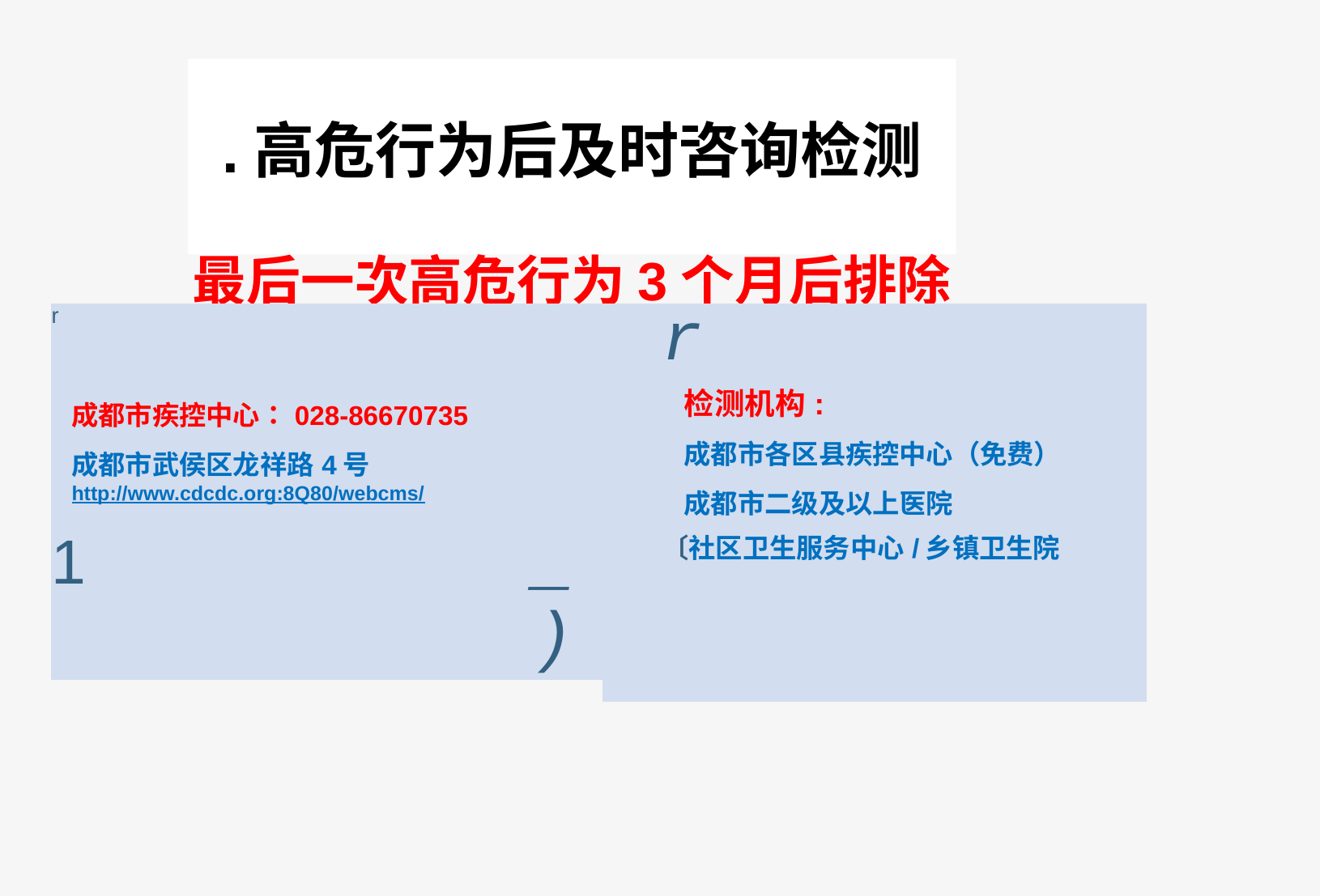

.高危行为后及时咨询检测
最后一次高危行为3个月后排除
| r |  | r |  |
| --- | --- | --- | --- |
| 成都市疾控中心：028-86670735 |  | 检测机构: |  |
| 成都市武侯区龙祥路4号 |  | 成都市各区县疾控中心（免费） |  |
| http://www.cdcdc.org:8Q80/webcms/ |  | 成都市二级及以上医院 |  |
| 1 | \_) | 〔社区卫生服务中心/乡镇卫生院 |  |
|  |  |  |  |